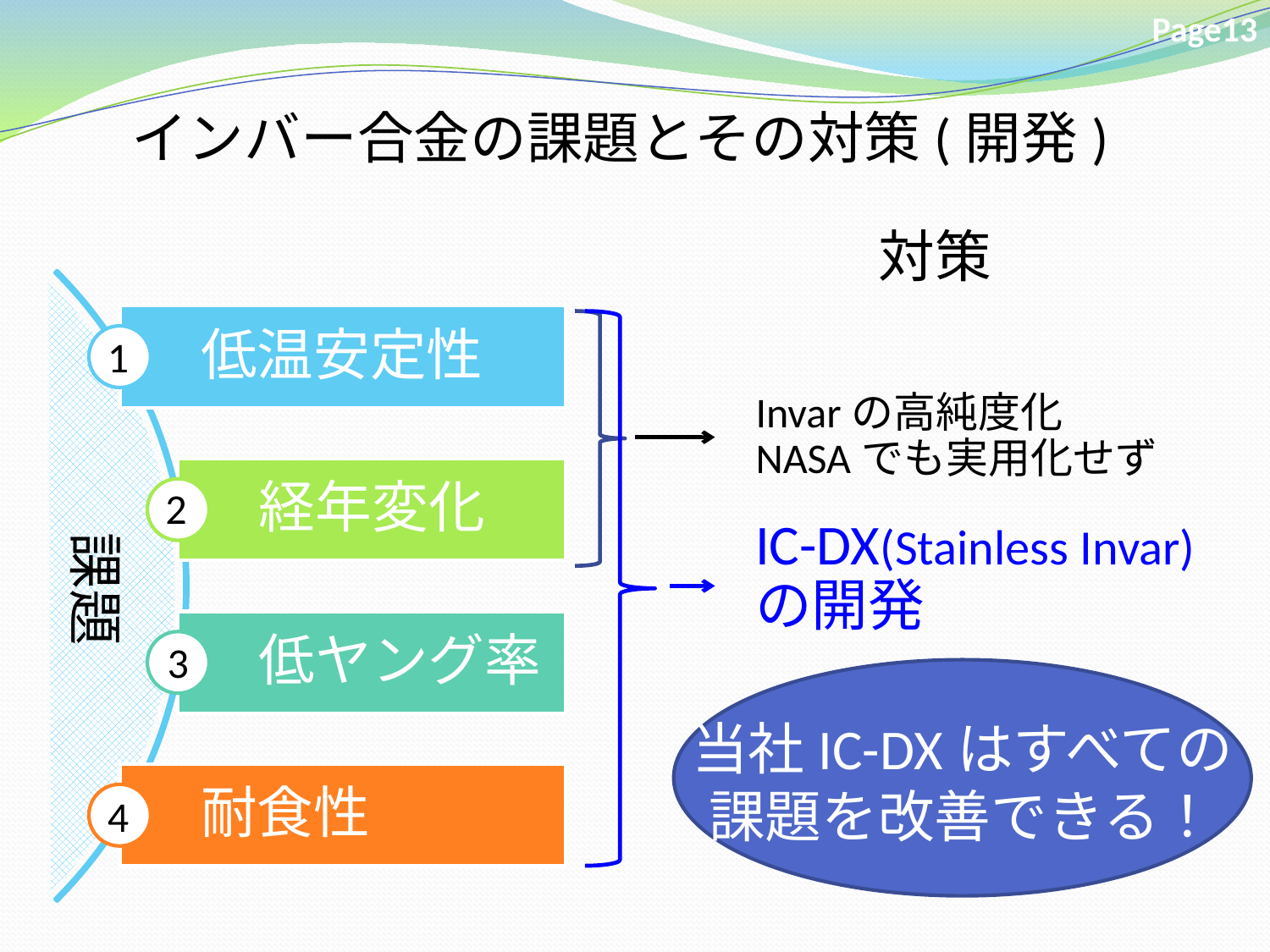

Page13
インバー合金の課題とその対策(開発)
低温安定性
経年変化
低ヤング率
耐食性

対策

1
Invarの高純度化
NASAでも実用化せず
課題
2
IC-DX(Stainless Invar)
の開発
3

当社IC-DXはすべての
課題を改善できる！
4